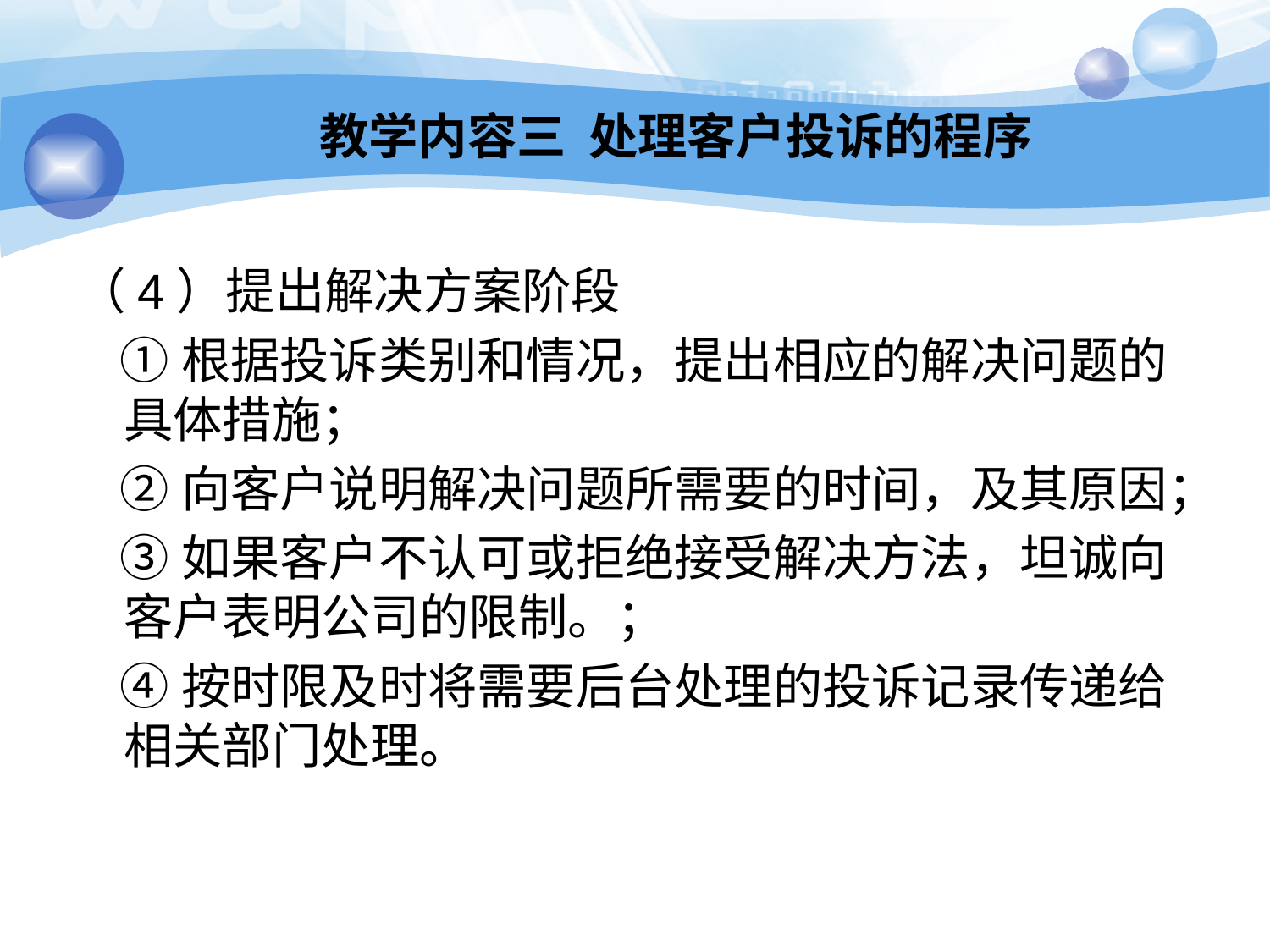

教学内容三  处理客户投诉的程序
（4）提出解决方案阶段
    ①根据投诉类别和情况，提出相应的解决问题的具体措施；
    ②向客户说明解决问题所需要的时间，及其原因；
    ③如果客户不认可或拒绝接受解决方法，坦诚向客户表明公司的限制。；
    ④按时限及时将需要后台处理的投诉记录传递给相关部门处理。